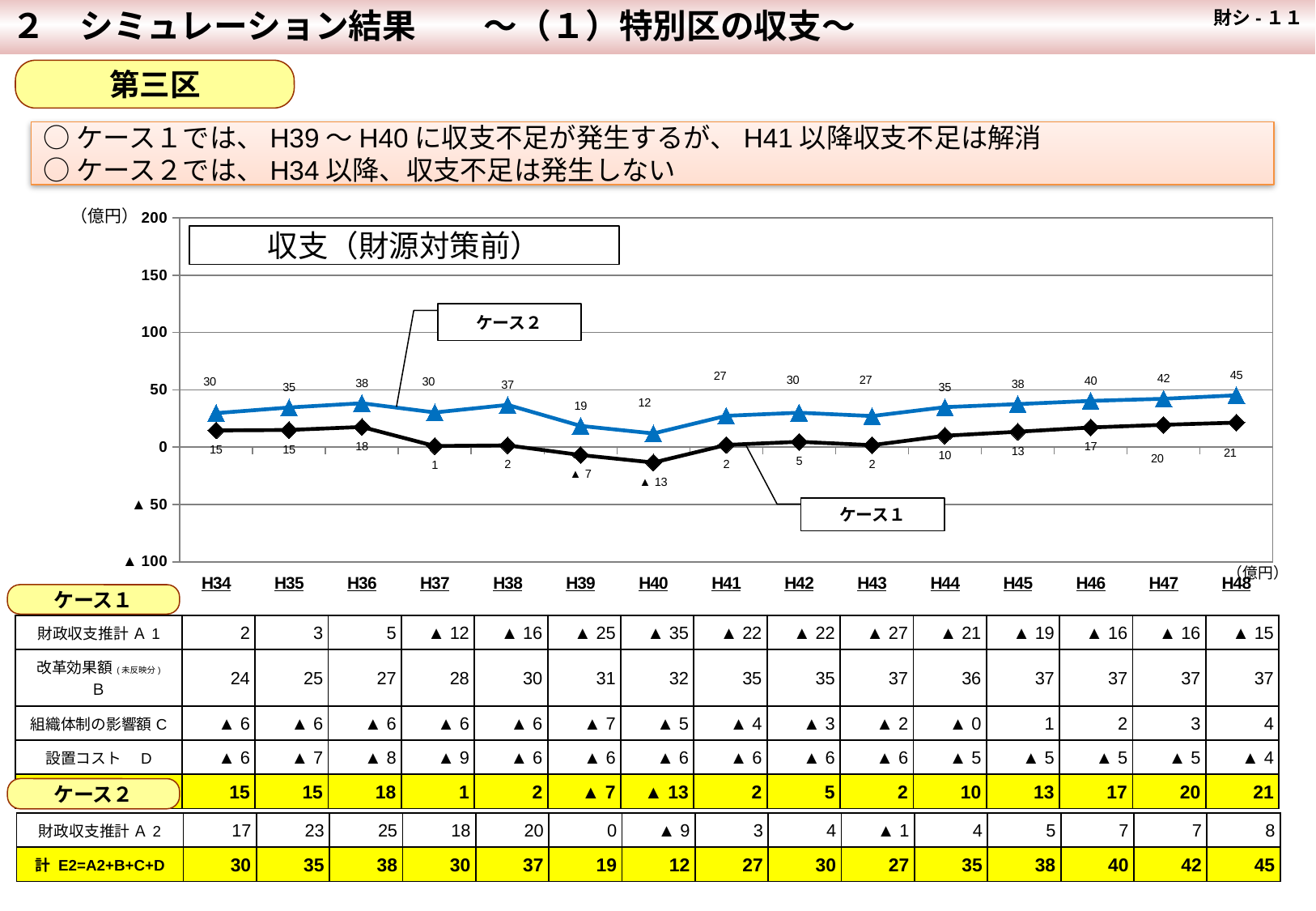

２　シミュレーション結果　　～（１）特別区の収支～
 財シ-１１
第三区
○ケース１では、H39～H40に収支不足が発生するが、H41以降収支不足は解消
○ケース２では、H34以降、収支不足は発生しない

### Chart

| Category | 計 E=A'+B+C+D | 計 E=A+B+C+D |
|---|---|---|
| H34 | 29.67054577316658 | 14.600625773166577 |
| H35 | 34.58657754659553 | 14.994507546595532 |
| H36 | 38.318744500772 | 17.608294500772 |
| H37 | 30.2827331831091 | 0.9707431831091053 |
| H38 | 36.87841745021648 | 1.557077450216486 |
| H39 | 18.536839683702997 | -6.854760316297002 |
| H40 | 11.971150938317898 | -13.420439061682107 |
| H41 | 27.331333432191563 | 1.9397334321915647 |
| H42 | 30.073726547319467 | 4.682126547319471 |
| H43 | 27.143027177037233 | 1.7514271770372307 |
| H44 | 34.906585557572285 | 9.955495557572291 |
| H45 | 37.58672971041824 | 13.47429971041825 |
| H46 | 40.399255501584946 | 17.17840550158495 |
| H47 | 42.25984257825115 | 19.502502578251153 |
| H48 | 45.30651713171822 | 21.426967131718236 |
（億円）
収支（財源対策前）
ケース２
ケース１
（億円）
ケース１
| 財政収支推計 Ａ1 | 2 | 3 | 5 | ▲ 12 | ▲ 16 | ▲ 25 | ▲ 35 | ▲ 22 | ▲ 22 | ▲ 27 | ▲ 21 | ▲ 19 | ▲ 16 | ▲ 16 | ▲ 15 |
| --- | --- | --- | --- | --- | --- | --- | --- | --- | --- | --- | --- | --- | --- | --- | --- |
| 改革効果額(未反映分) Ｂ | 24 | 25 | 27 | 28 | 30 | 31 | 32 | 35 | 35 | 37 | 36 | 37 | 37 | 37 | 37 |
| 組織体制の影響額C | ▲ 6 | ▲ 6 | ▲ 6 | ▲ 6 | ▲ 6 | ▲ 7 | ▲ 5 | ▲ 4 | ▲ 3 | ▲ 2 | ▲ 0 | 1 | 2 | 3 | 4 |
| 設置コスト　D | ▲ 6 | ▲ 7 | ▲ 8 | ▲ 9 | ▲ 6 | ▲ 6 | ▲ 6 | ▲ 6 | ▲ 6 | ▲ 6 | ▲ 5 | ▲ 5 | ▲ 5 | ▲ 5 | ▲ 4 |
| 計 E1=A1+B+C+D | 15 | 15 | 18 | 1 | 2 | ▲ 7 | ▲ 13 | 2 | 5 | 2 | 10 | 13 | 17 | 20 | 21 |
ケース２
| 財政収支推計 Ａ2 | 17 | 23 | 25 | 18 | 20 | 0 | ▲ 9 | 3 | 4 | ▲ 1 | 4 | 5 | 7 | 7 | 8 |
| --- | --- | --- | --- | --- | --- | --- | --- | --- | --- | --- | --- | --- | --- | --- | --- |
| 計 E2=A2+B+C+D | 30 | 35 | 38 | 30 | 37 | 19 | 12 | 27 | 30 | 27 | 35 | 38 | 40 | 42 | 45 |